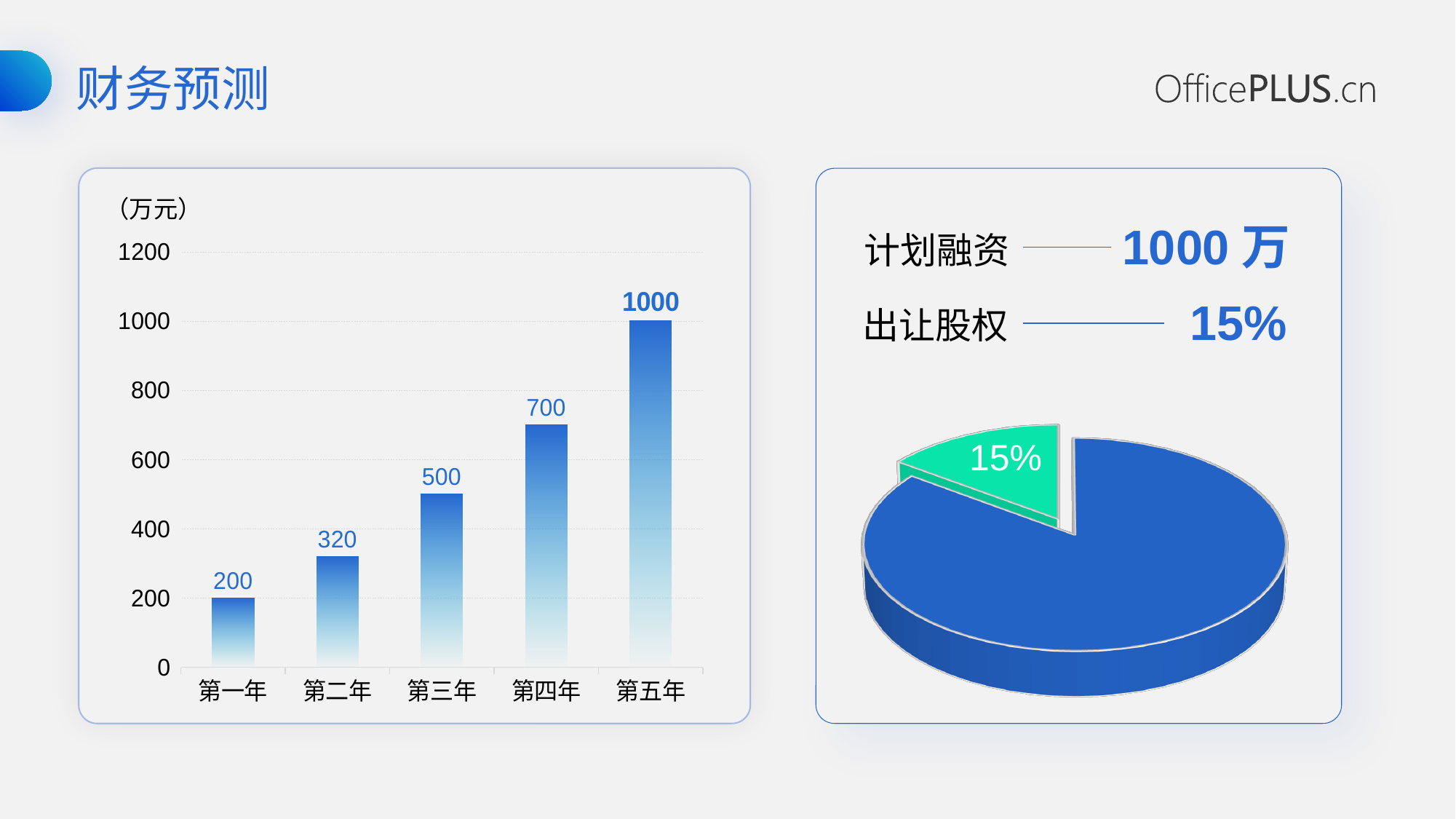

财务预测

（万元）
1000万
计划融资

### Chart

| Category | 财务预测 |
|---|---|
| 第一年 | 200.0 |
| 第二年 | 320.0 |
| 第三年 | 500.0 |
| 第四年 | 700.0 |
| 第五年 | 1000.0 |
15%
出让股权

[unsupported chart]

15%